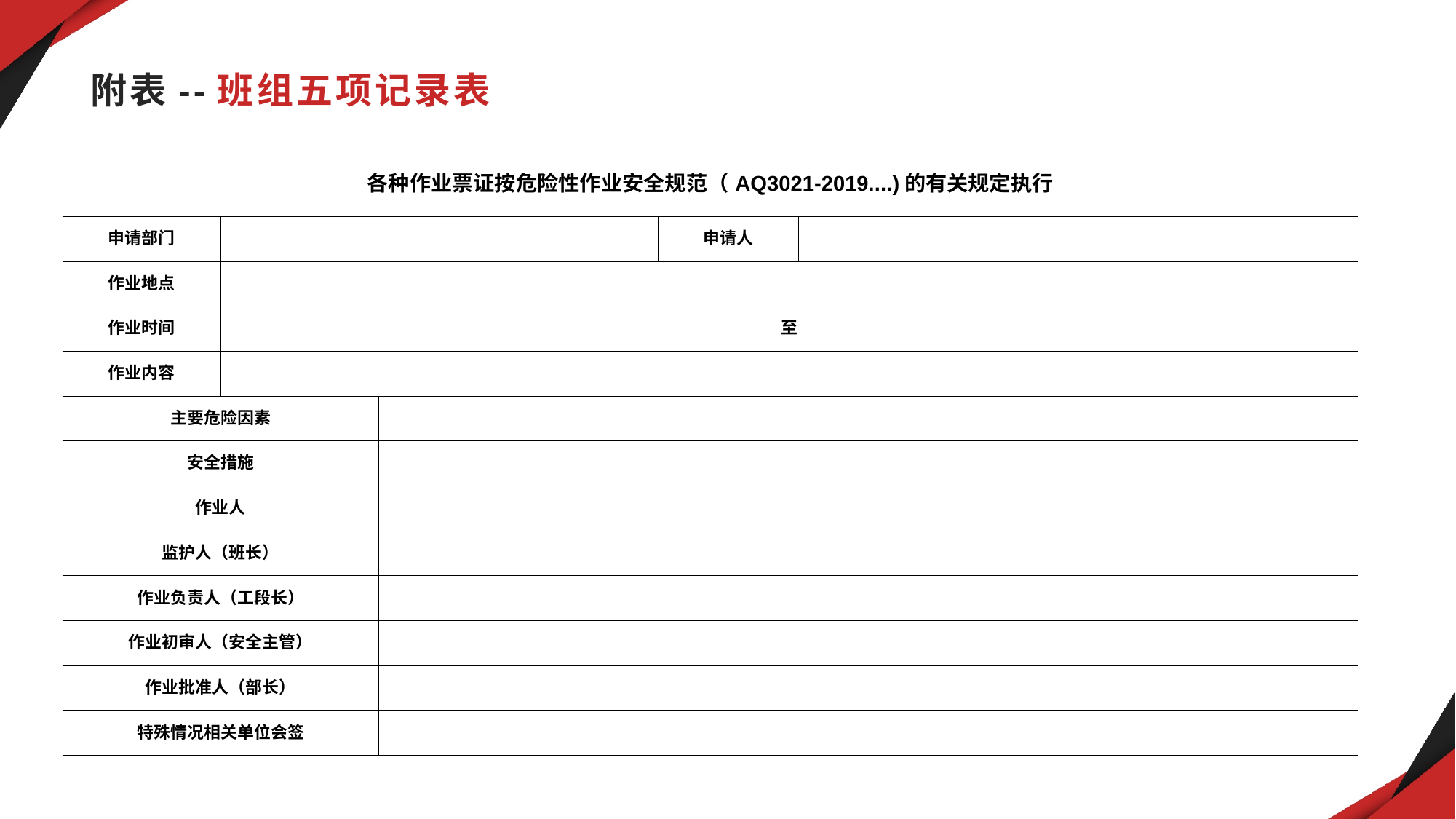

# 附表--班组五项记录表
| 各种作业票证按危险性作业安全规范（AQ3021-2019....)的有关规定执行 |  |  |  |  |
| --- | --- | --- | --- | --- |
| 申请部门 |  |  | 申请人 |  |
| 作业地点 |  |  |  |  |
| 作业时间 | 至 |  |  |  |
| 作业内容 |  |  |  |  |
| 主要危险因素 |  |  |  |  |
| 安全措施 |  |  |  |  |
| 作业人 |  |  |  |  |
| 监护人（班长） |  |  |  |  |
| 作业负责人（工段长） |  |  |  |  |
| 作业初审人（安全主管） |  |  |  |  |
| 作业批准人（部长） |  |  |  |  |
| 特殊情况相关单位会签 |  |  |  |  |